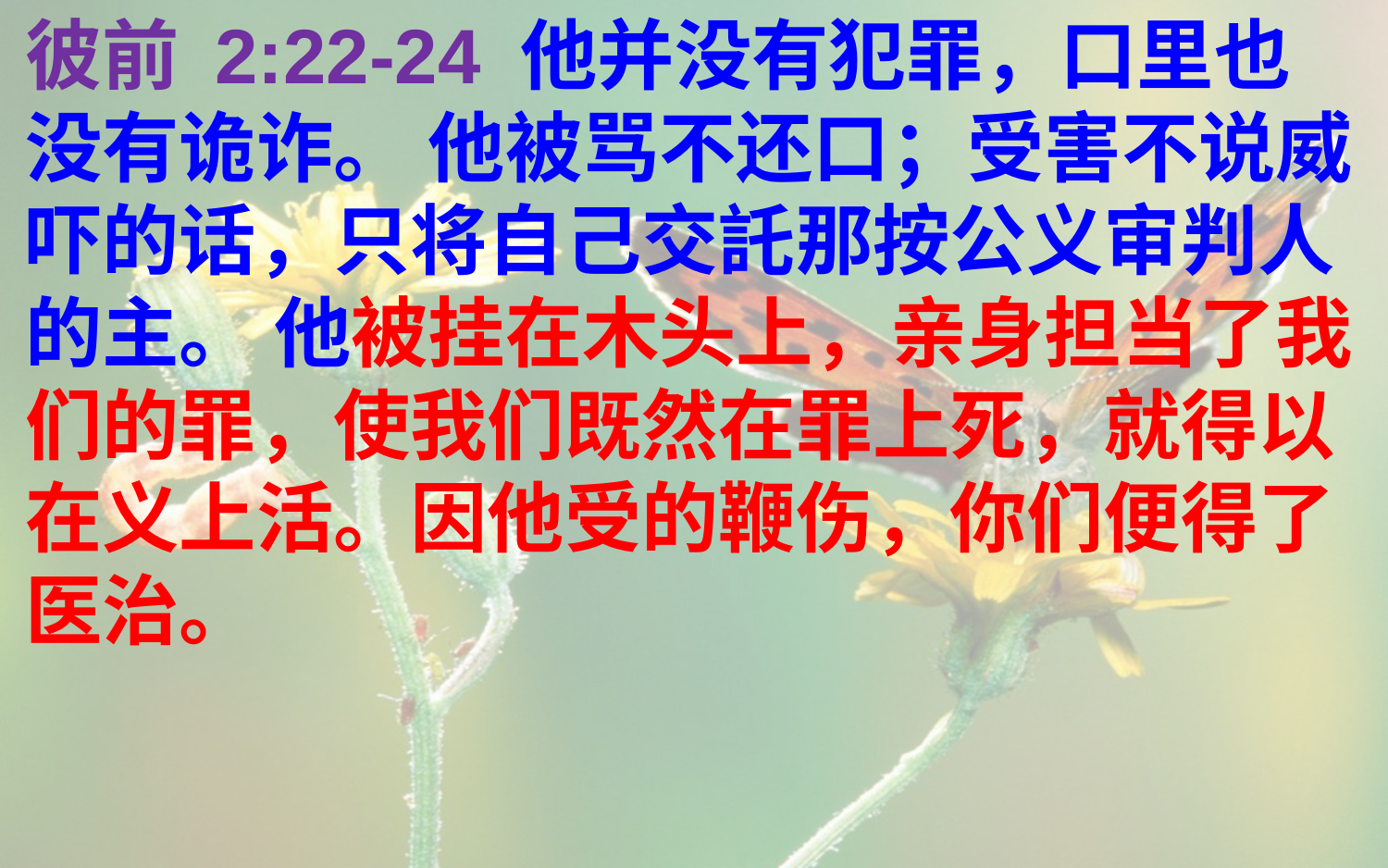

彼前 2:22-24 他并没有犯罪，口里也没有诡诈。 他被骂不还口；受害不说威吓的话，只将自己交託那按公义审判人的主。 他被挂在木头上，亲身担当了我们的罪，使我们既然在罪上死，就得以在义上活。因他受的鞭伤，你们便得了医治。